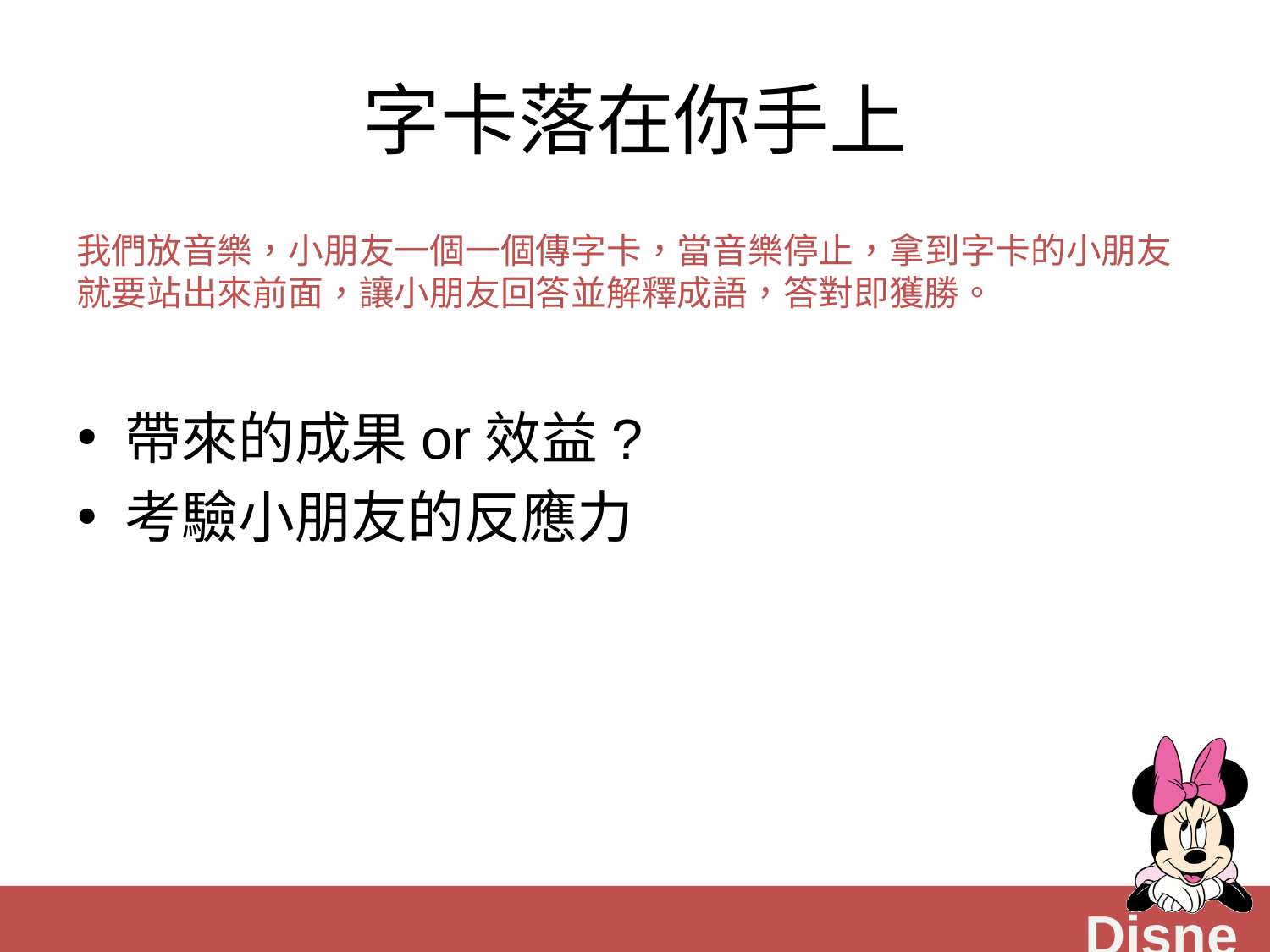

# 字卡落在你手上
我們放音樂，小朋友一個一個傳字卡，當音樂停止，拿到字卡的小朋友就要站出來前面，讓小朋友回答並解釋成語，答對即獲勝。

帶來的成果or效益?
考驗小朋友的反應力